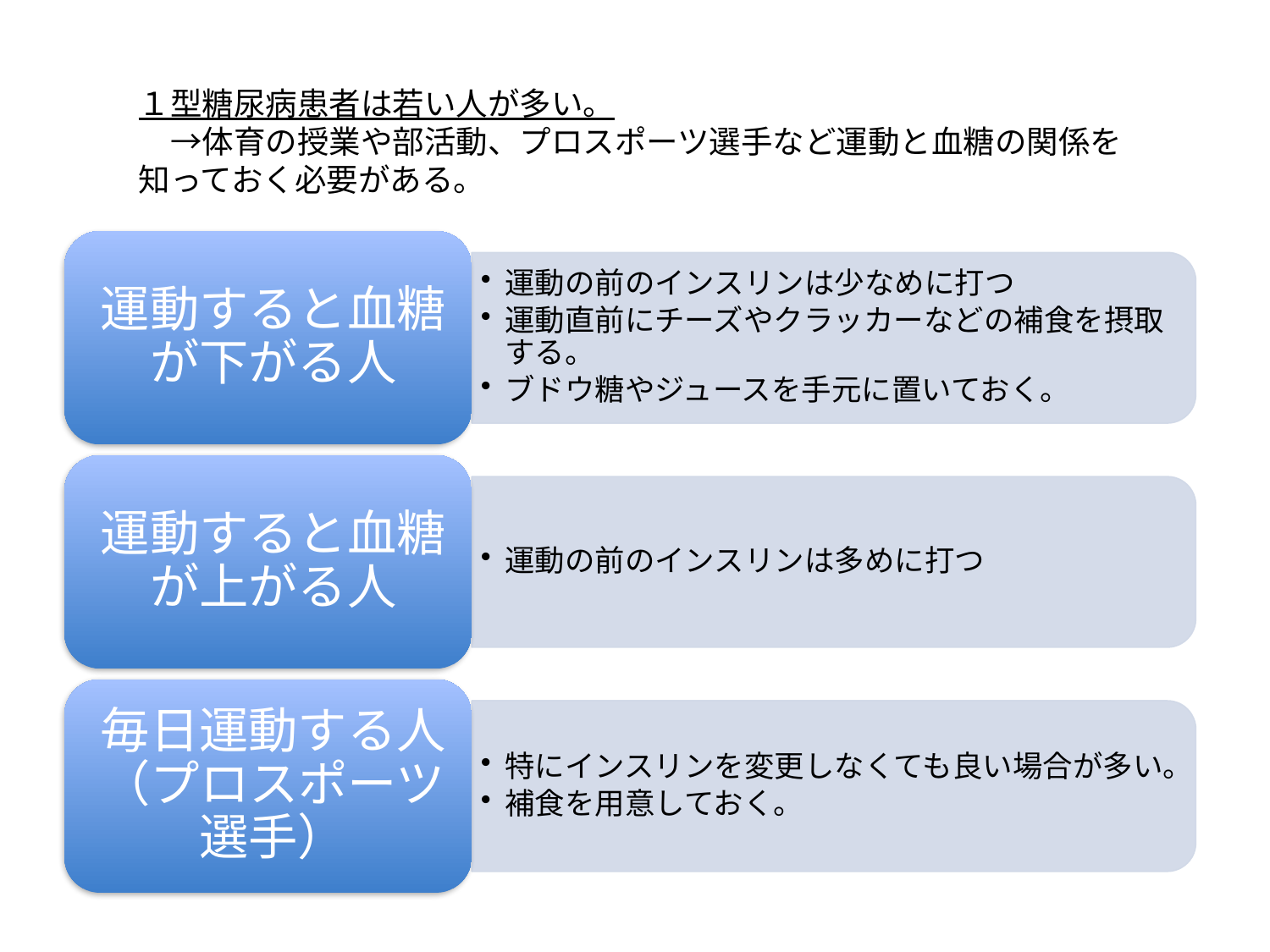

１型糖尿病患者は若い人が多い。
　→体育の授業や部活動、プロスポーツ選手など運動と血糖の関係を知っておく必要がある。
運動の前のインスリンは少なめに打つ
運動直前にチーズやクラッカーなどの補食を摂取する。
ブドウ糖やジュースを手元に置いておく。
運動すると血糖が下がる人
運動の前のインスリンは多めに打つ
運動すると血糖が上がる人
特にインスリンを変更しなくても良い場合が多い。
補食を用意しておく。
毎日運動する人（プロスポーツ選手）